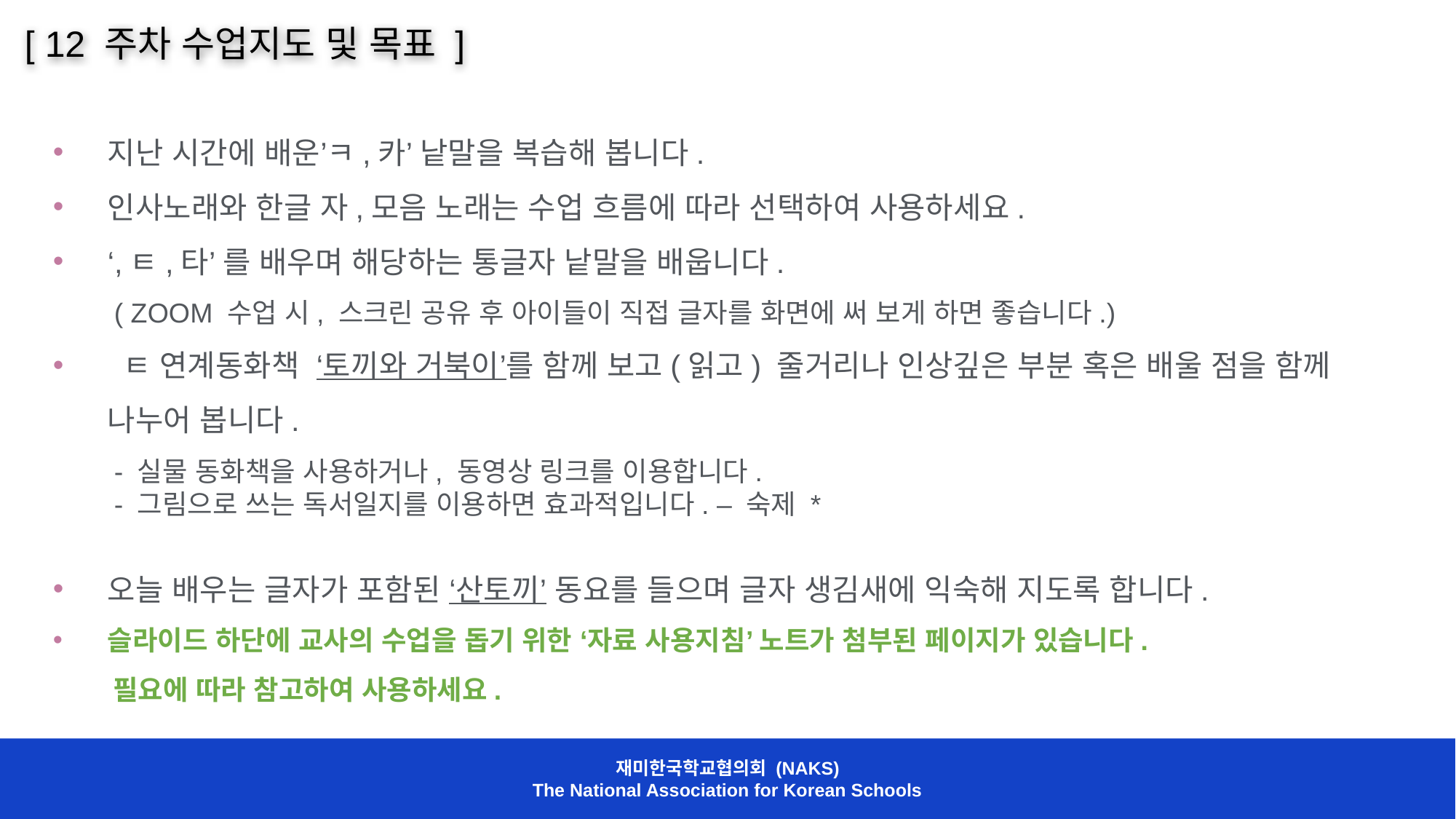

[ 12 주차 수업지도 및 목표 ]

지난 시간에 배운’ㅋ,카’ 낱말을 복습해 봅니다.
인사노래와 한글 자,모음 노래는 수업 흐름에 따라 선택하여 사용하세요.
‘,ㅌ,타’ 를 배우며 해당하는 통글자 낱말을 배웁니다.
        ( ZOOM 수업 시, 스크린 공유 후 아이들이 직접 글자를 화면에 써 보게 하면 좋습니다.)
 ㅌ 연계동화책  ‘토끼와 거북이’를 함께 보고(읽고) 줄거리나 인상깊은 부분 혹은 배울 점을 함께 나누어 봅니다.
        - 실물 동화책을 사용하거나, 동영상 링크를 이용합니다.
        - 그림으로 쓰는 독서일지를 이용하면 효과적입니다. – 숙제 *

오늘 배우는 글자가 포함된 ‘산토끼’ 동요를 들으며 글자 생김새에 익숙해 지도록 합니다.
슬라이드 하단에 교사의 수업을 돕기 위한 ‘자료 사용지침’ 노트가 첨부된 페이지가 있습니다.
       필요에 따라 참고하여 사용하세요.

재미한국학교협의회 (NAKS)
The National Association for Korean Schools